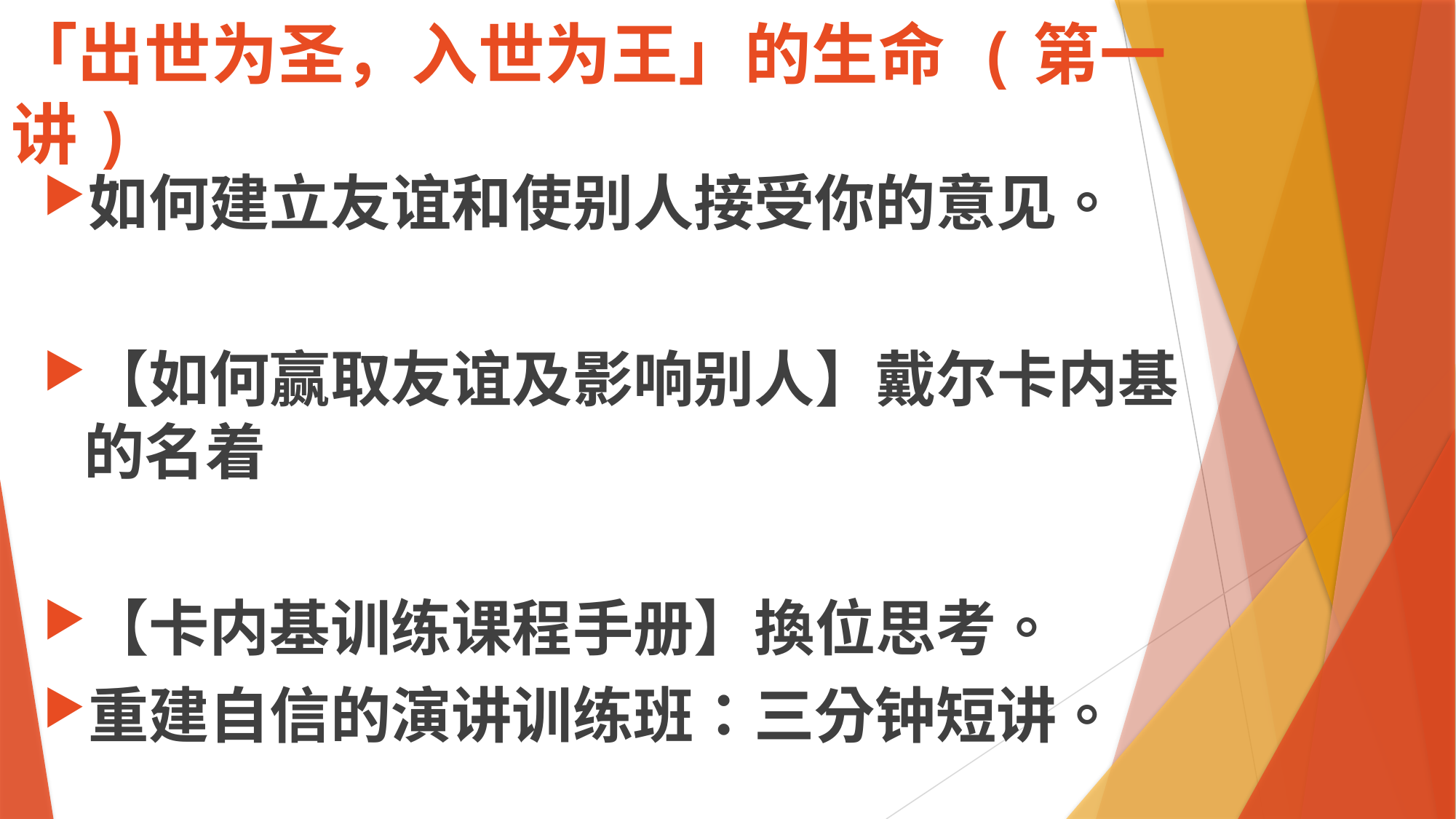

# 「出世为圣，入世为王」的生命 (第一讲)
如何建立友谊和使别人接受你的意见。

【如何赢取友谊及影响别人】戴尔卡内基的名着

【卡内基训练课程手册】換位思考。
重建自信的演讲训练班：三分钟短讲。